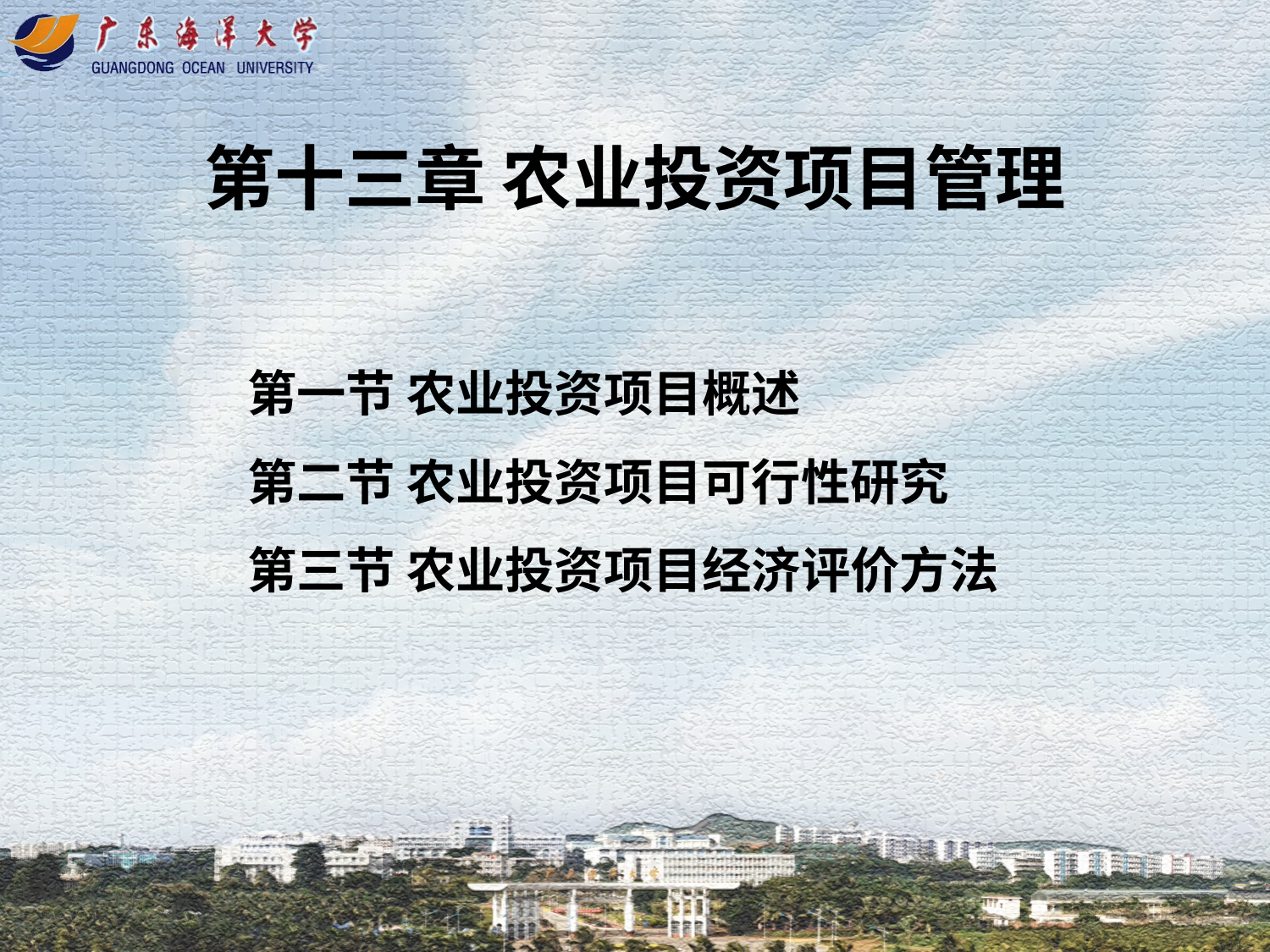

# 第十三章 农业投资项目管理

第一节 农业投资项目概述
第二节 农业投资项目可行性研究
第三节 农业投资项目经济评价方法